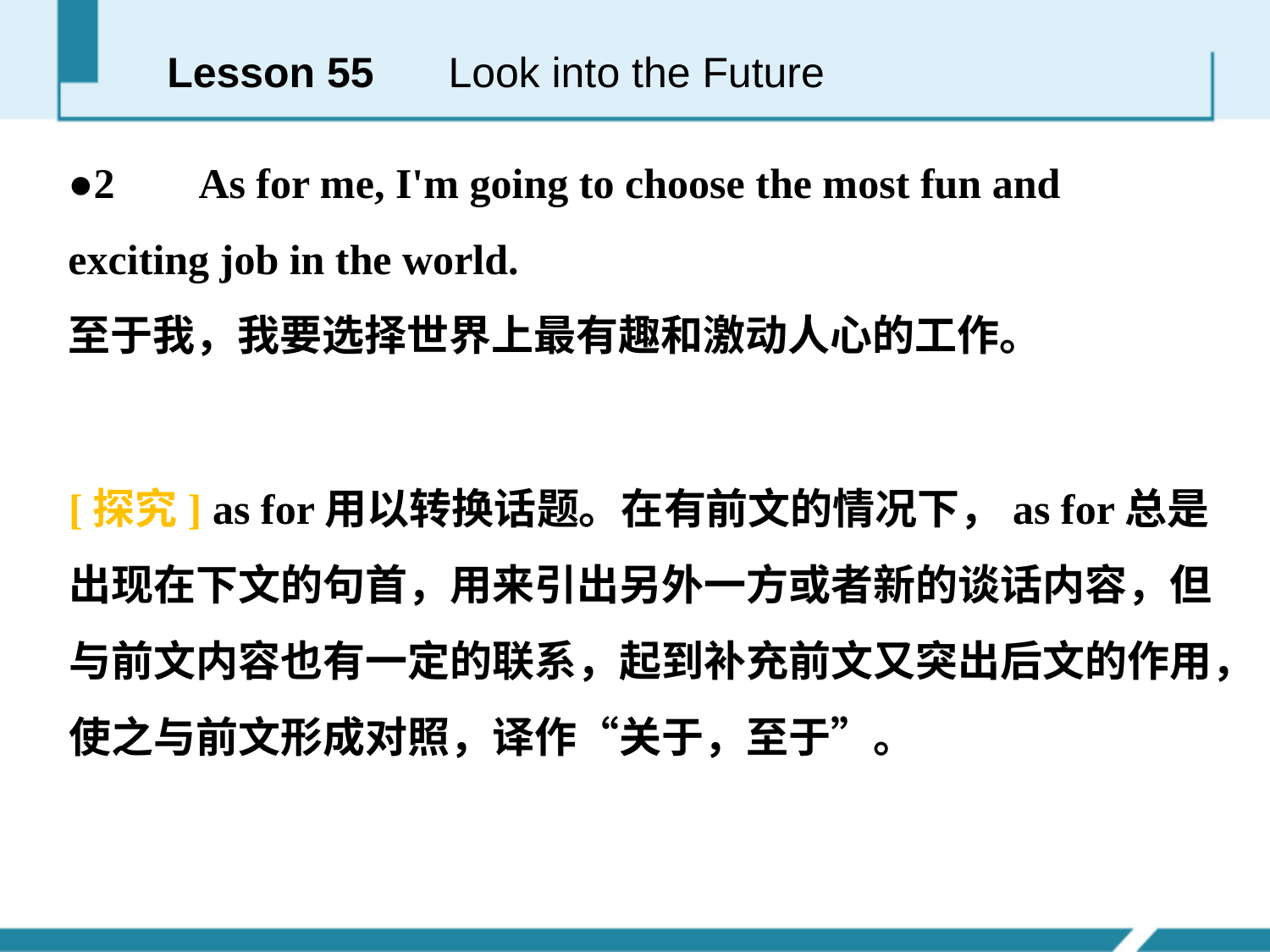

Lesson 55 　Look into the Future
●2  　As for me, I'm going to choose the most fun and exciting job in the world.
至于我，我要选择世界上最有趣和激动人心的工作。
[探究] as for用以转换话题。在有前文的情况下，as for总是出现在下文的句首，用来引出另外一方或者新的谈话内容，但与前文内容也有一定的联系，起到补充前文又突出后文的作用，使之与前文形成对照，译作“关于，至于”。